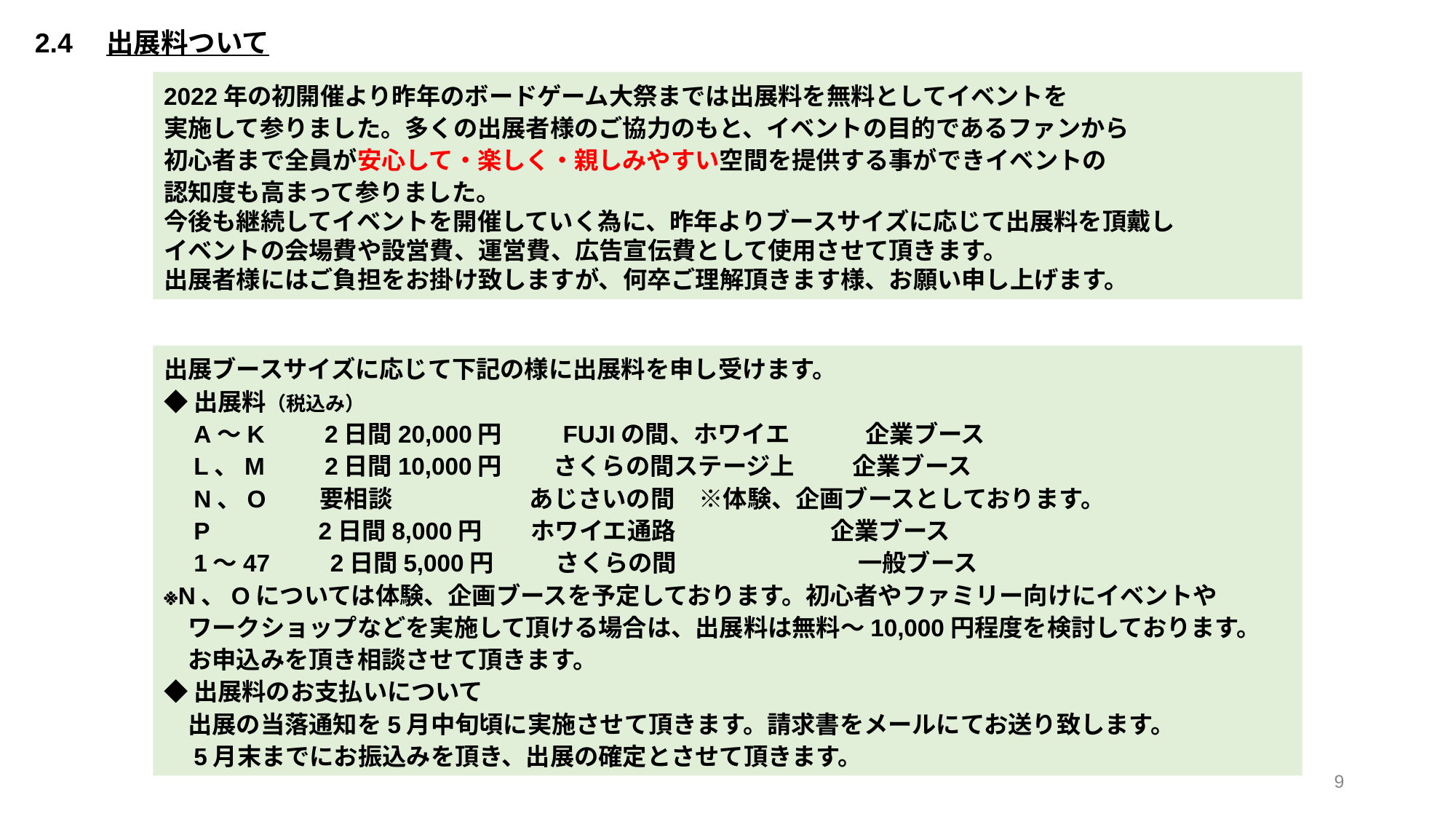

2.4　出展料ついて
2022年の初開催より昨年のボードゲーム大祭までは出展料を無料としてイベントを
実施して参りました。多くの出展者様のご協力のもと、イベントの目的であるファンから
初心者まで全員が安心して・楽しく・親しみやすい空間を提供する事ができイベントの
認知度も高まって参りました。
今後も継続してイベントを開催していく為に、昨年よりブースサイズに応じて出展料を頂戴し
イベントの会場費や設営費、運営費、広告宣伝費として使用させて頂きます。
出展者様にはご負担をお掛け致しますが、何卒ご理解頂きます様、お願い申し上げます。
出展ブースサイズに応じて下記の様に出展料を申し受けます。
◆出展料（税込み）
　A～K　　2日間20,000円　　 FUJIの間、ホワイエ　　    企業ブース
　L、M　　2日間10,000円　    さくらの間ステージ上　     企業ブース
　N、O　　要相談　　　　      あじさいの間　※体験、企画ブースとしております。
　P　　　　2日間8,000円　　ホワイエ通路                       企業ブース
　1～47　　2日間5,000円　　  さくらの間                           一般ブース
※N、Oについては体験、企画ブースを予定しております。初心者やファミリー向けにイベントや
　ワークショップなどを実施して頂ける場合は、出展料は無料～10,000円程度を検討しております。
　お申込みを頂き相談させて頂きます。
◆出展料のお支払いについて
　出展の当落通知を5月中旬頃に実施させて頂きます。請求書をメールにてお送り致します。
　5月末までにお振込みを頂き、出展の確定とさせて頂きます。
9